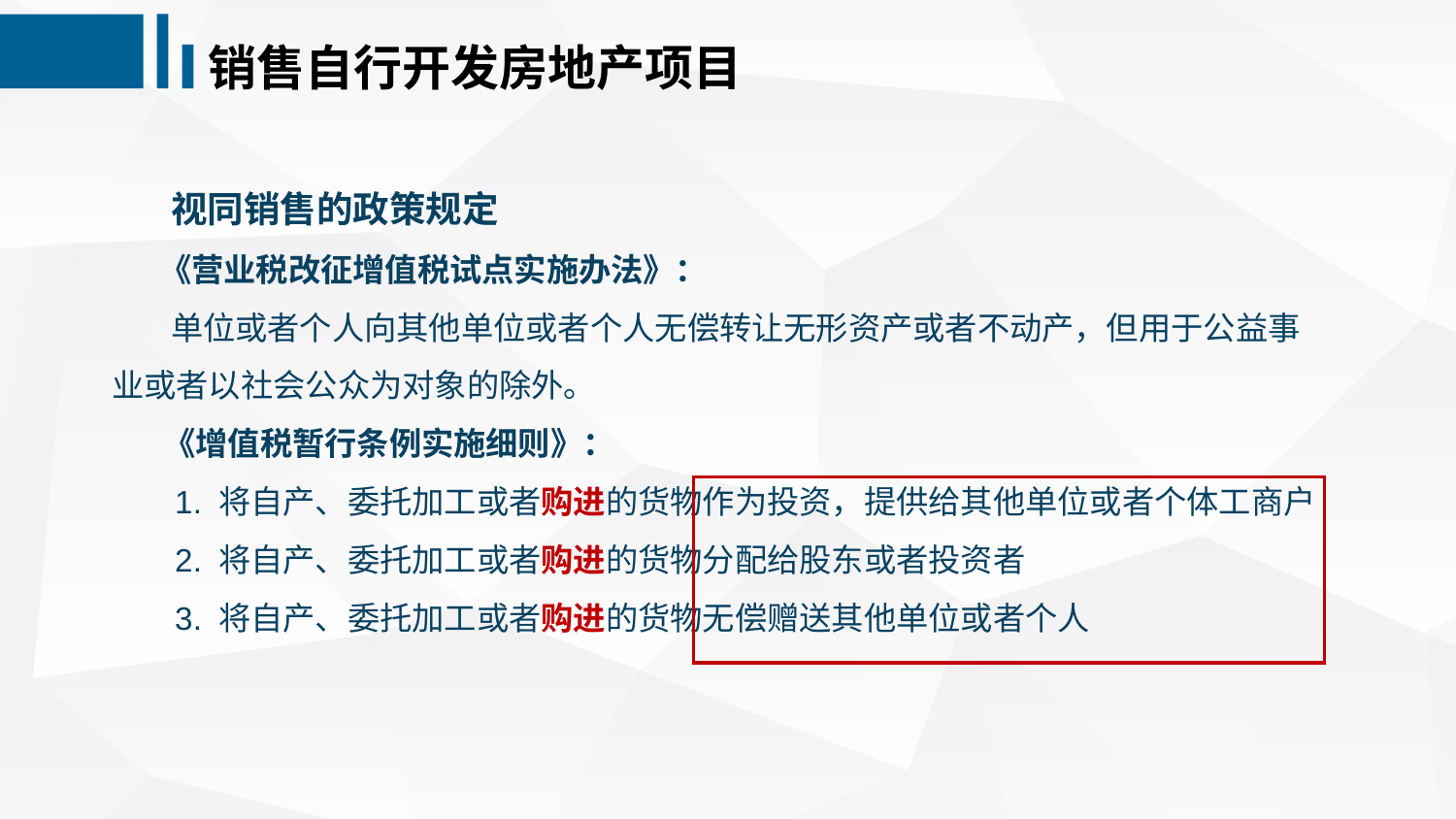

销售自行开发房地产项目

       视同销售的政策规定
            《营业税改征增值税试点实施办法》：
       单位或者个人向其他单位或者个人无偿转让无形资产或者不动产，但用于公益事业或者以社会公众为对象的除外。
      《增值税暂行条例实施细则》：
       1. 将自产、委托加工或者购进的货物作为投资，提供给其他单位或者个体工商户
       2. 将自产、委托加工或者购进的货物分配给股东或者投资者
       3. 将自产、委托加工或者购进的货物无偿赠送其他单位或者个人

24